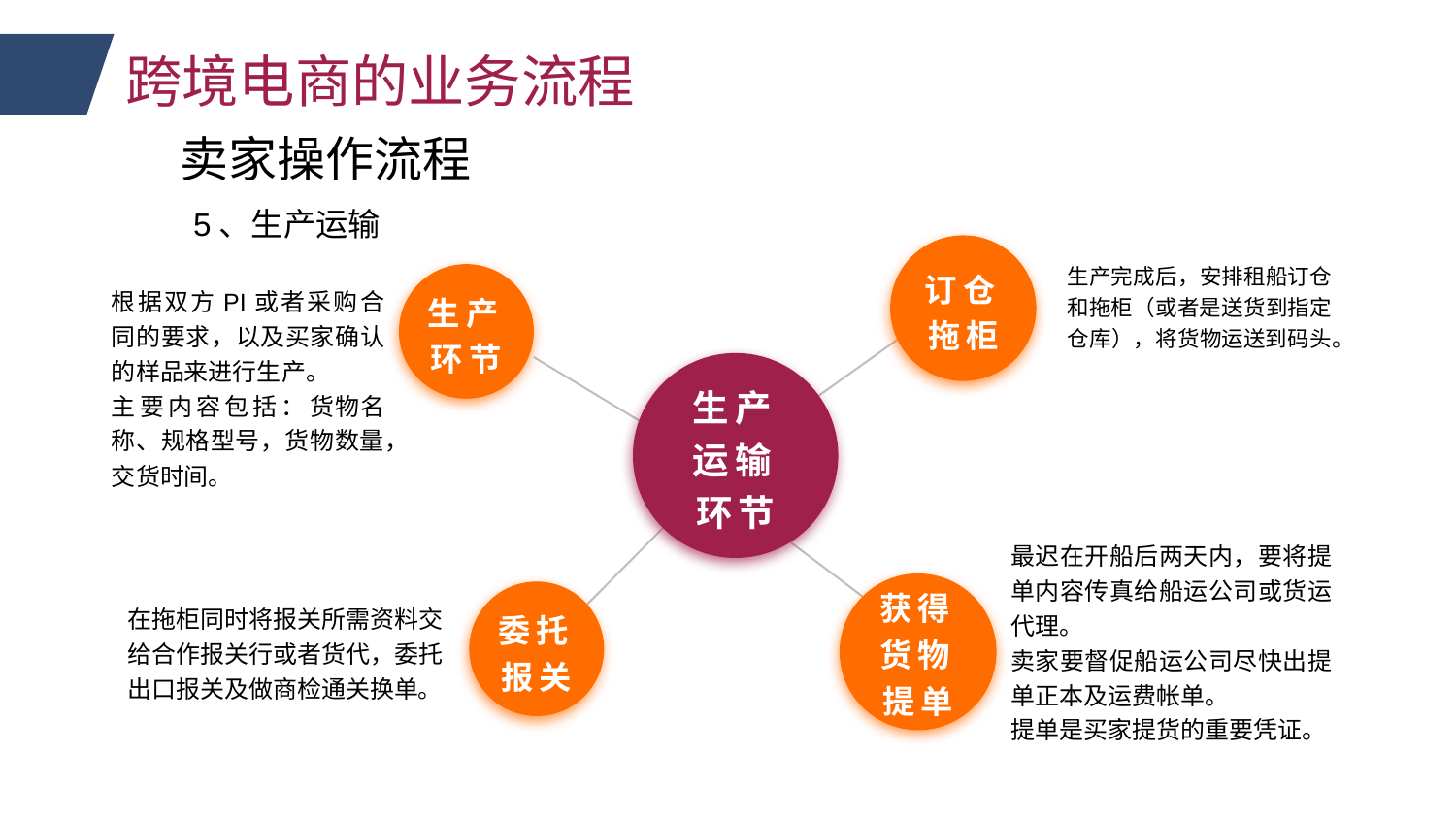

跨境电商的业务流程
卖家操作流程
5、生产运输

生产完成后，安排租船订仓和拖柜（或者是送货到指定仓库），将货物运送到码头。
订仓拖柜

根据双方PI或者采购合同的要求，以及买家确认的样品来进行生产。
主要内容包括：货物名称、规格型号，货物数量，交货时间。
生产环节
生产运输环节
最迟在开船后两天内，要将提单内容传真给船运公司或货运代理。
卖家要督促船运公司尽快出提单正本及运费帐单。
提单是买家提货的重要凭证。

在拖柜同时将报关所需资料交给合作报关行或者货代，委托出口报关及做商检通关换单。
委托报关
获得货物提单